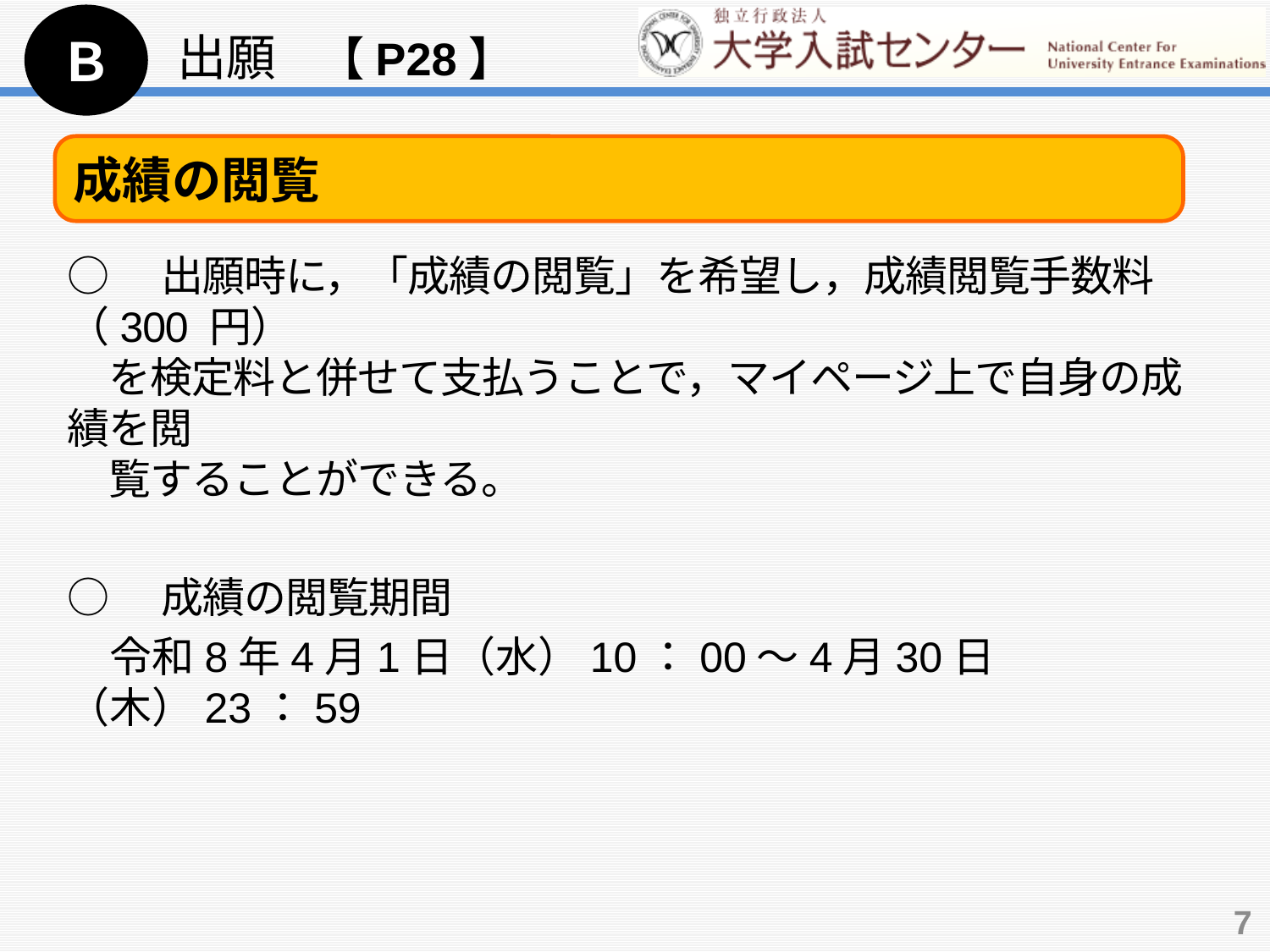

Ｂ
出願　【P28】
成績の閲覧
○　出願時に，「成績の閲覧」を希望し，成績閲覧手数料（300 円）
　を検定料と併せて支払うことで，マイページ上で自身の成績を閲
　覧することができる。

○　成績の閲覧期間
　令和8年4月1日（水）10：00～4月30日（木）23：59
7